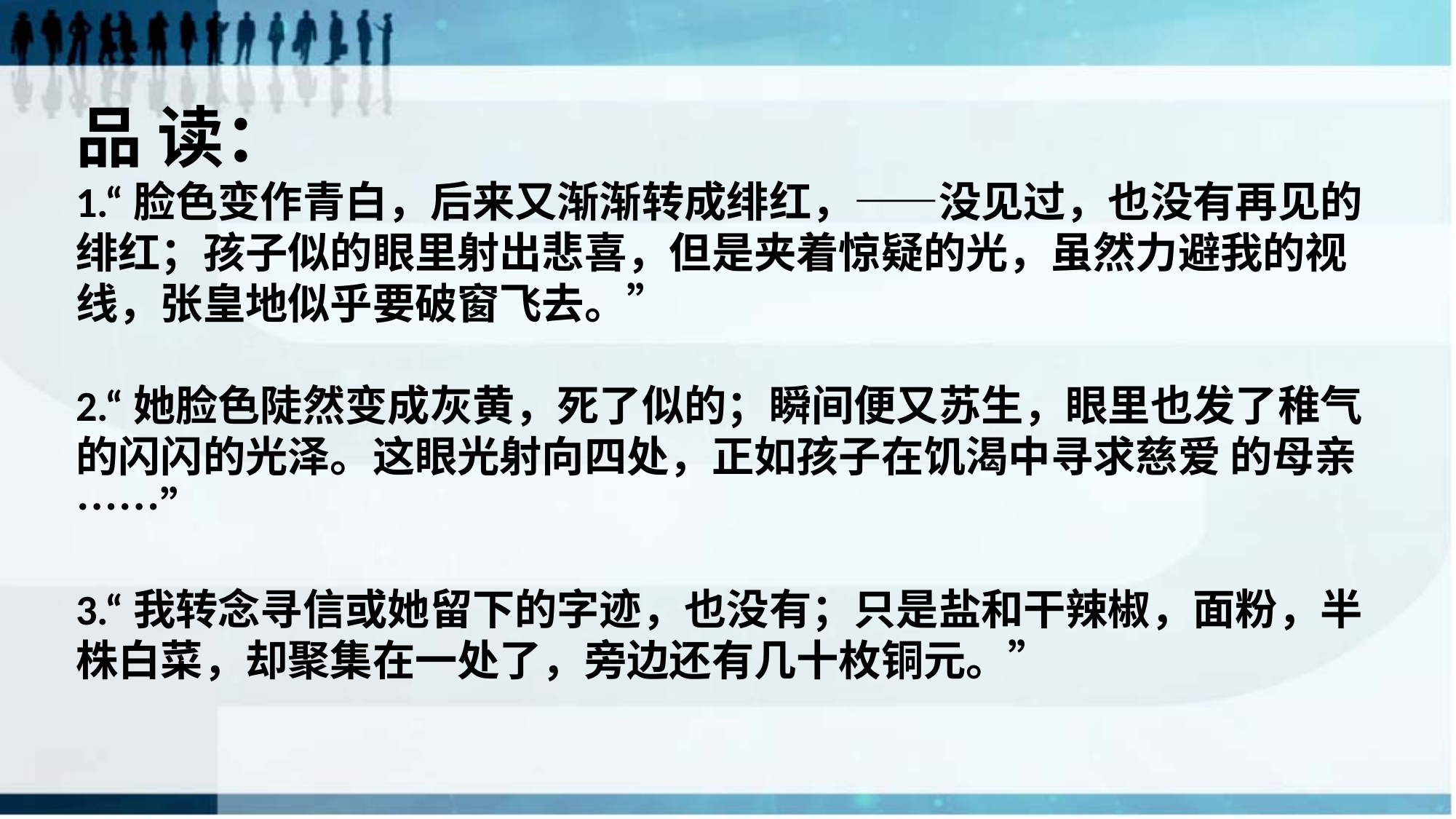

品 读：
1.“脸色变作青白，后来又渐渐转成绯红，——没见过，也没有再见的绯红；孩子似的眼里射出悲喜，但是夹着惊疑的光，虽然力避我的视线，张皇地似乎要破窗飞去。”

2.“她脸色陡然变成灰黄，死了似的；瞬间便又苏生，眼里也发了稚气的闪闪的光泽。这眼光射向四处，正如孩子在饥渴中寻求慈爱 的母亲……”

3.“我转念寻信或她留下的字迹，也没有；只是盐和干辣椒，面粉，半株白菜，却聚集在一处了，旁边还有几十枚铜元。”